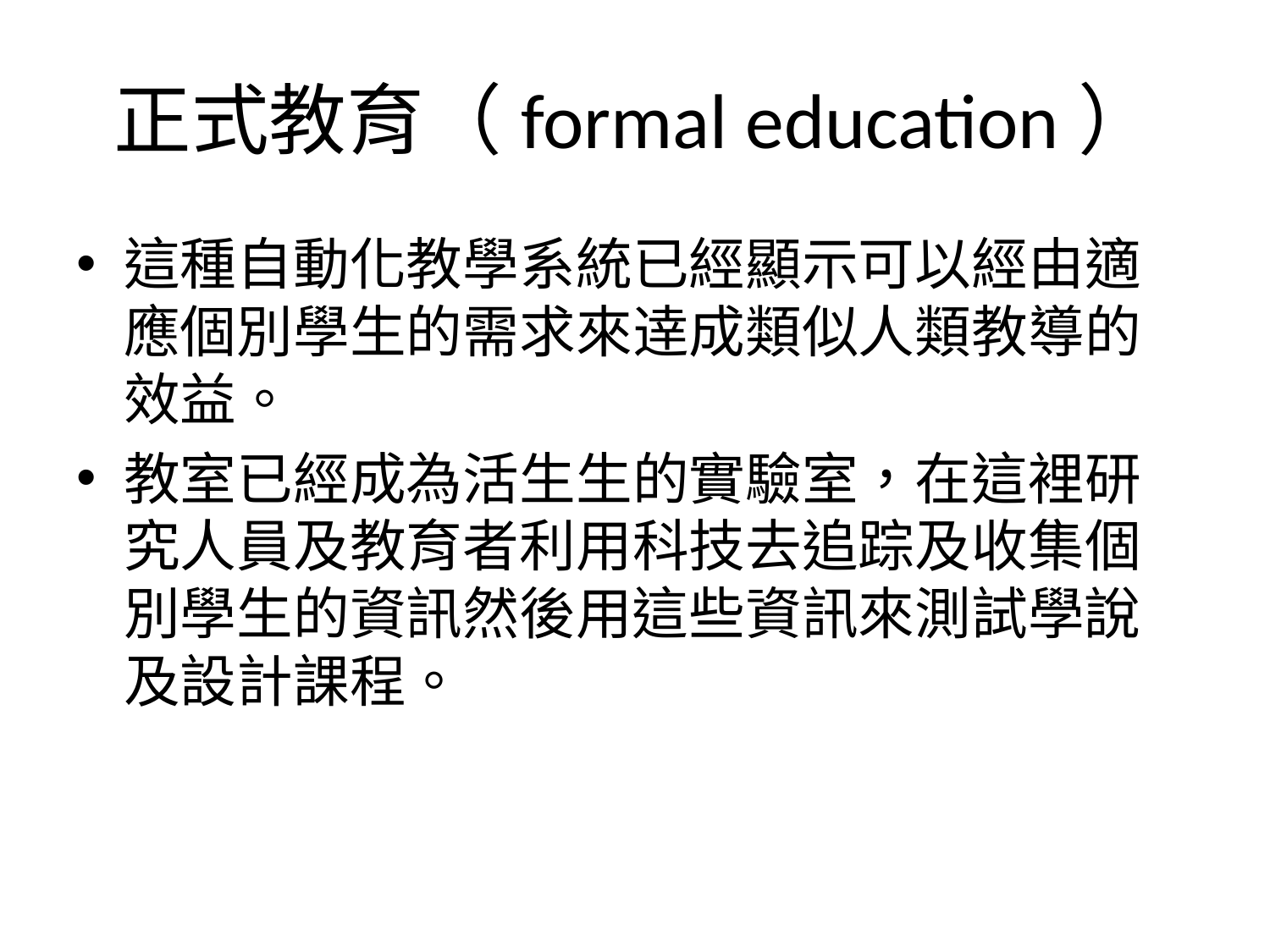

# 正式教育（formal education）
這種自動化教學系統已經顯示可以經由適應個別學生的需求來逹成類似人類教導的效益。
教室已經成為活生生的實驗室，在這裡研究人員及教育者利用科技去追踪及收集個別學生的資訊然後用這些資訊來測試學說及設計課程。